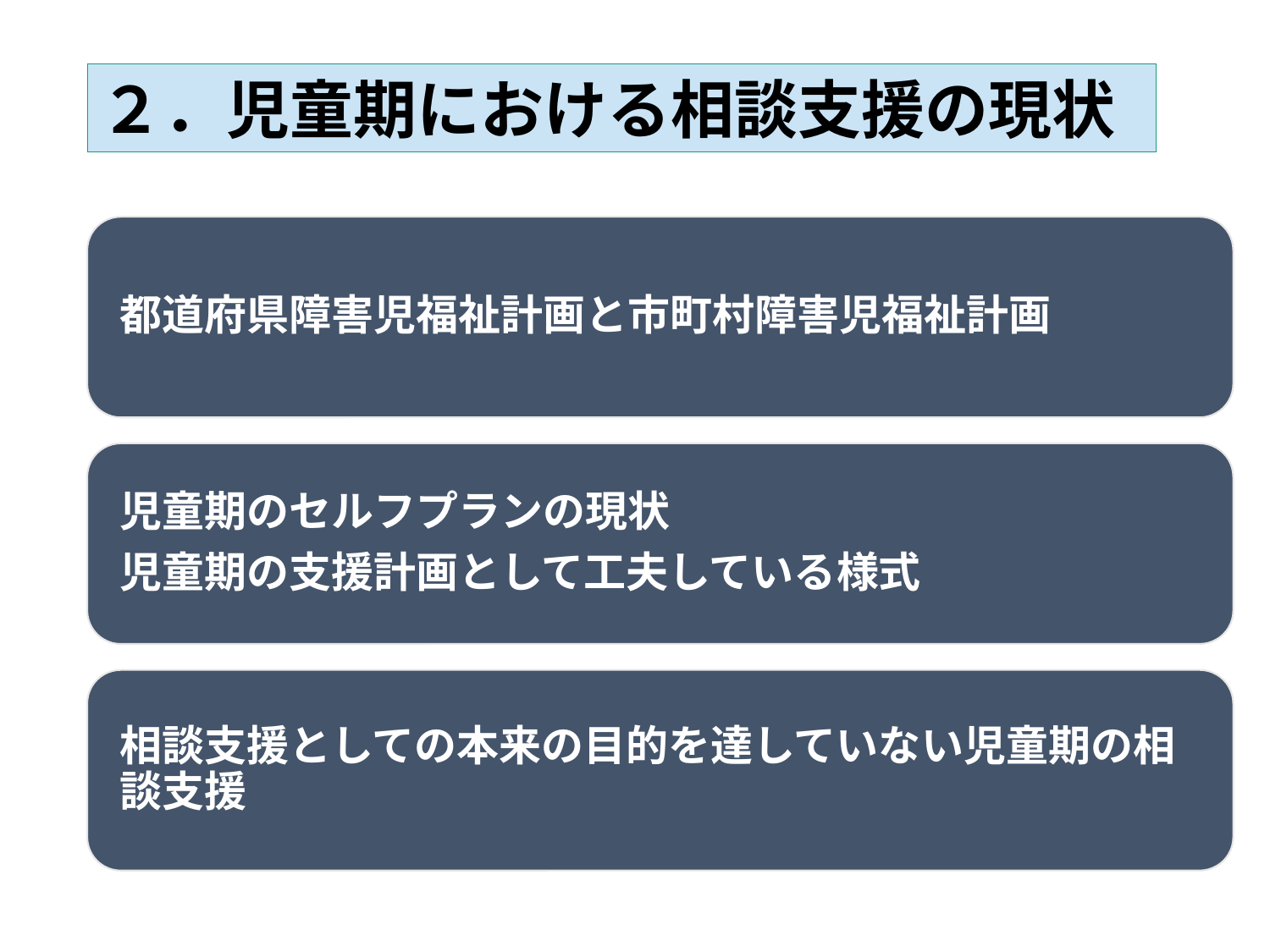

２．児童期における相談支援の現状
都道府県障害児福祉計画と市町村障害児福祉計画
児童期のセルフプランの現状
児童期の支援計画として工夫している様式
相談支援としての本来の目的を達していない児童期の相談支援